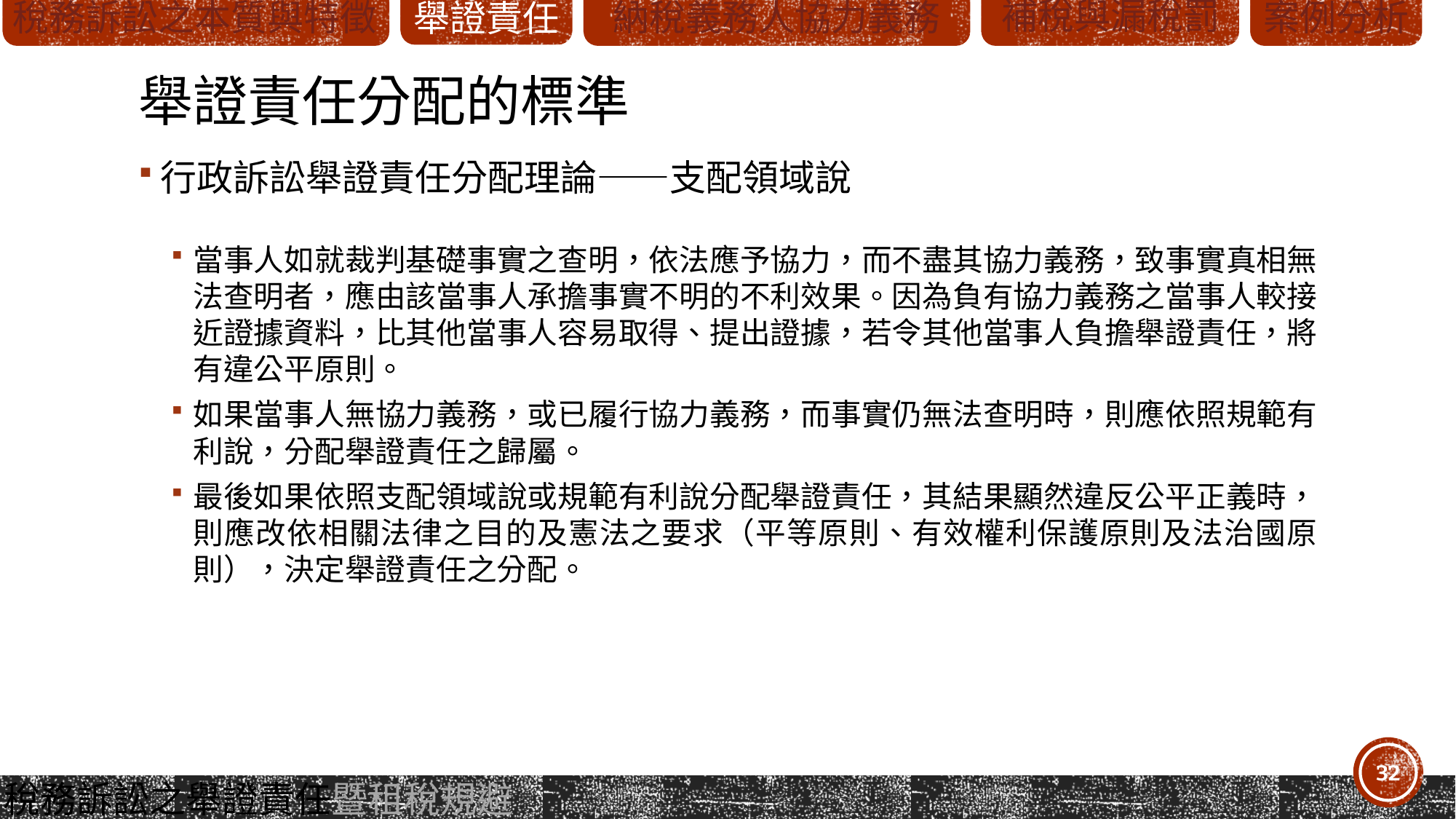

# 舉證責任分配的標準
行政訴訟舉證責任分配理論——支配領域說

當事人如就裁判基礎事實之查明，依法應予協力，而不盡其協力義務，致事實真相無法查明者，應由該當事人承擔事實不明的不利效果。因為負有協力義務之當事人較接近證據資料，比其他當事人容易取得、提出證據，若令其他當事人負擔舉證責任，將有違公平原則。
如果當事人無協力義務，或已履行協力義務，而事實仍無法查明時，則應依照規範有利說，分配舉證責任之歸屬。
最後如果依照支配領域說或規範有利說分配舉證責任，其結果顯然違反公平正義時，則應改依相關法律之目的及憲法之要求（平等原則、有效權利保護原則及法治國原則），決定舉證責任之分配。
32